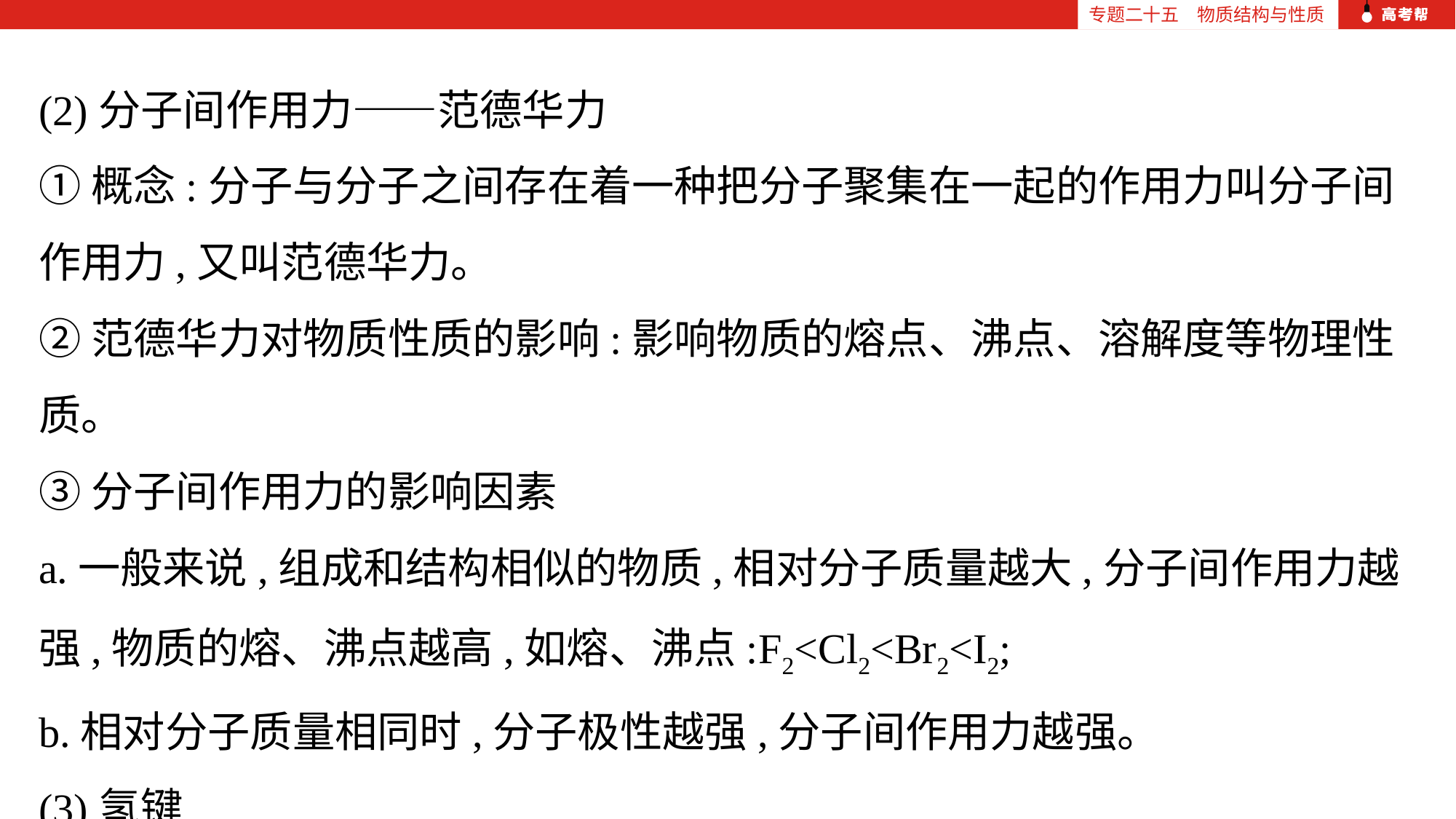

专题二十五　物质结构与性质
(2)分子间作用力——范德华力
①概念:分子与分子之间存在着一种把分子聚集在一起的作用力叫分子间作用力,又叫范德华力。
②范德华力对物质性质的影响:影响物质的熔点、沸点、溶解度等物理性质。
③分子间作用力的影响因素
a.一般来说,组成和结构相似的物质,相对分子质量越大,分子间作用力越强,物质的熔、沸点越高,如熔、沸点:F2<Cl2<Br2<I2;
b.相对分子质量相同时,分子极性越强,分子间作用力越强。
(3)氢键